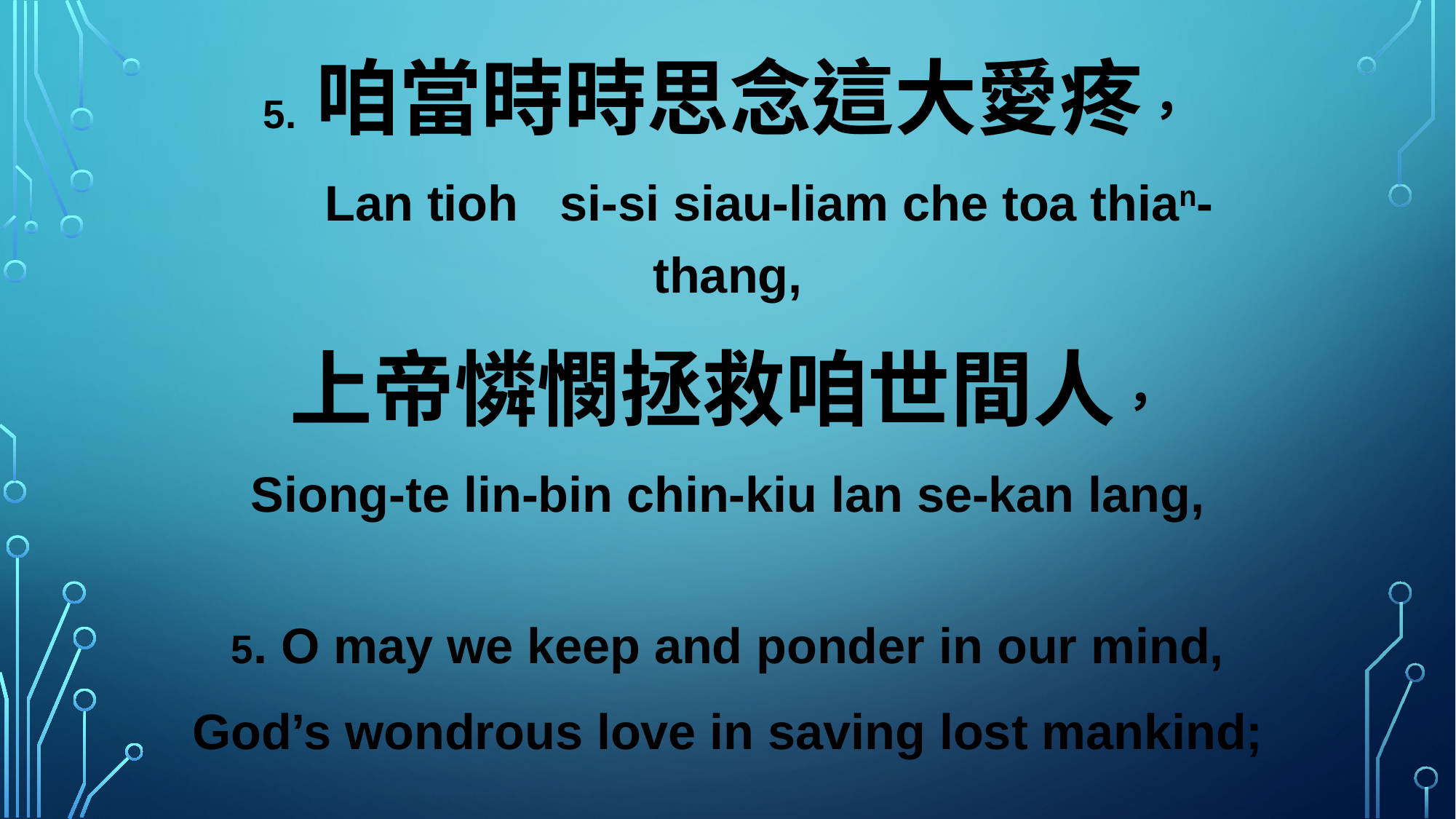

5. 咱當時時思念這大愛疼，
      Lan tioh   si-si siau-liam che toa thian-thang,
上帝憐憫拯救咱世間人，
Siong-te lin-bin chin-kiu lan se-kan lang,

5. O may we keep and ponder in our mind,
God’s wondrous love in saving lost mankind;